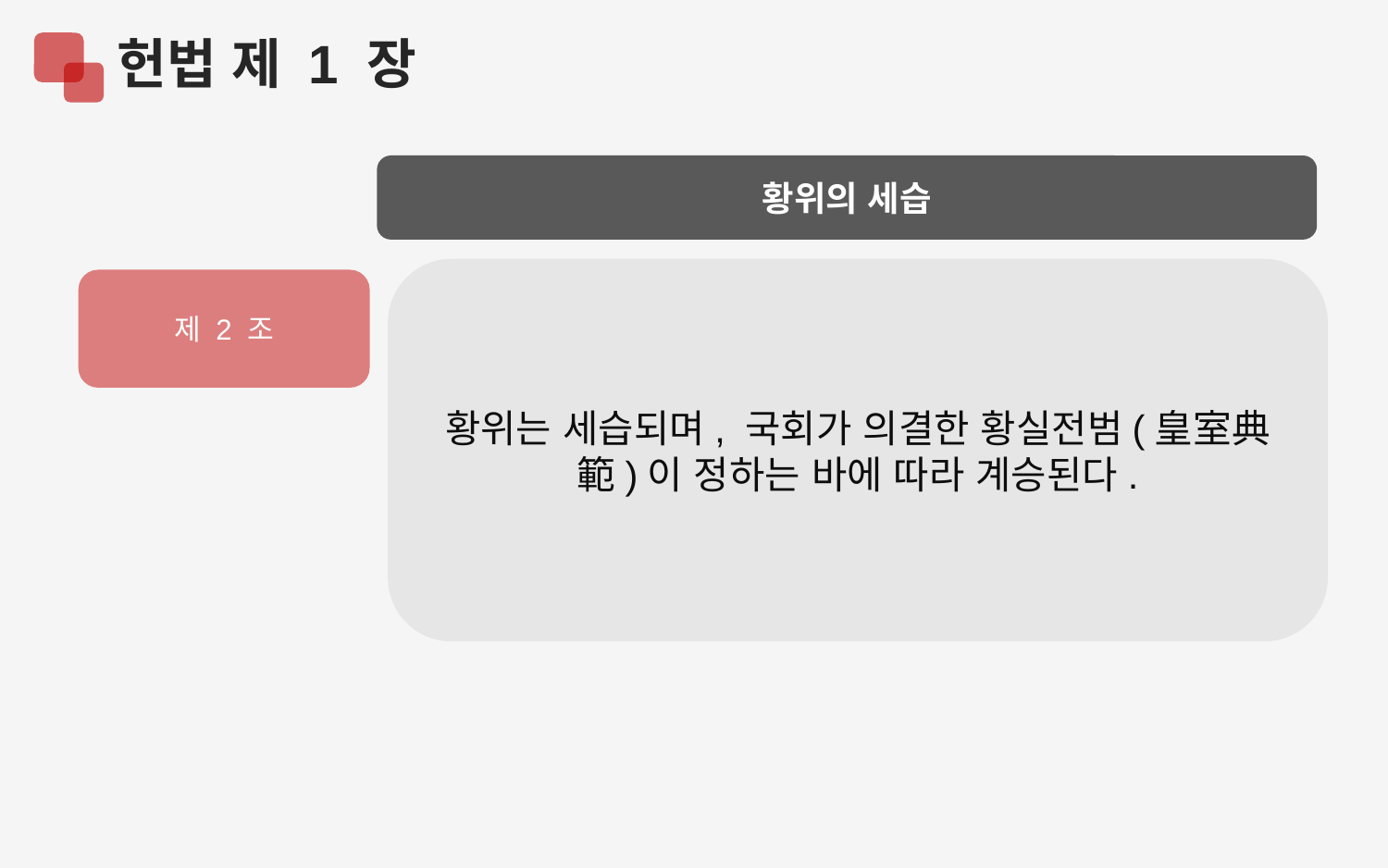

헌법 제 1 장

황위의 세습
황위는 세습되며, 국회가 의결한 황실전범(皇室典範)이 정하는 바에 따라 계승된다.
제 2 조